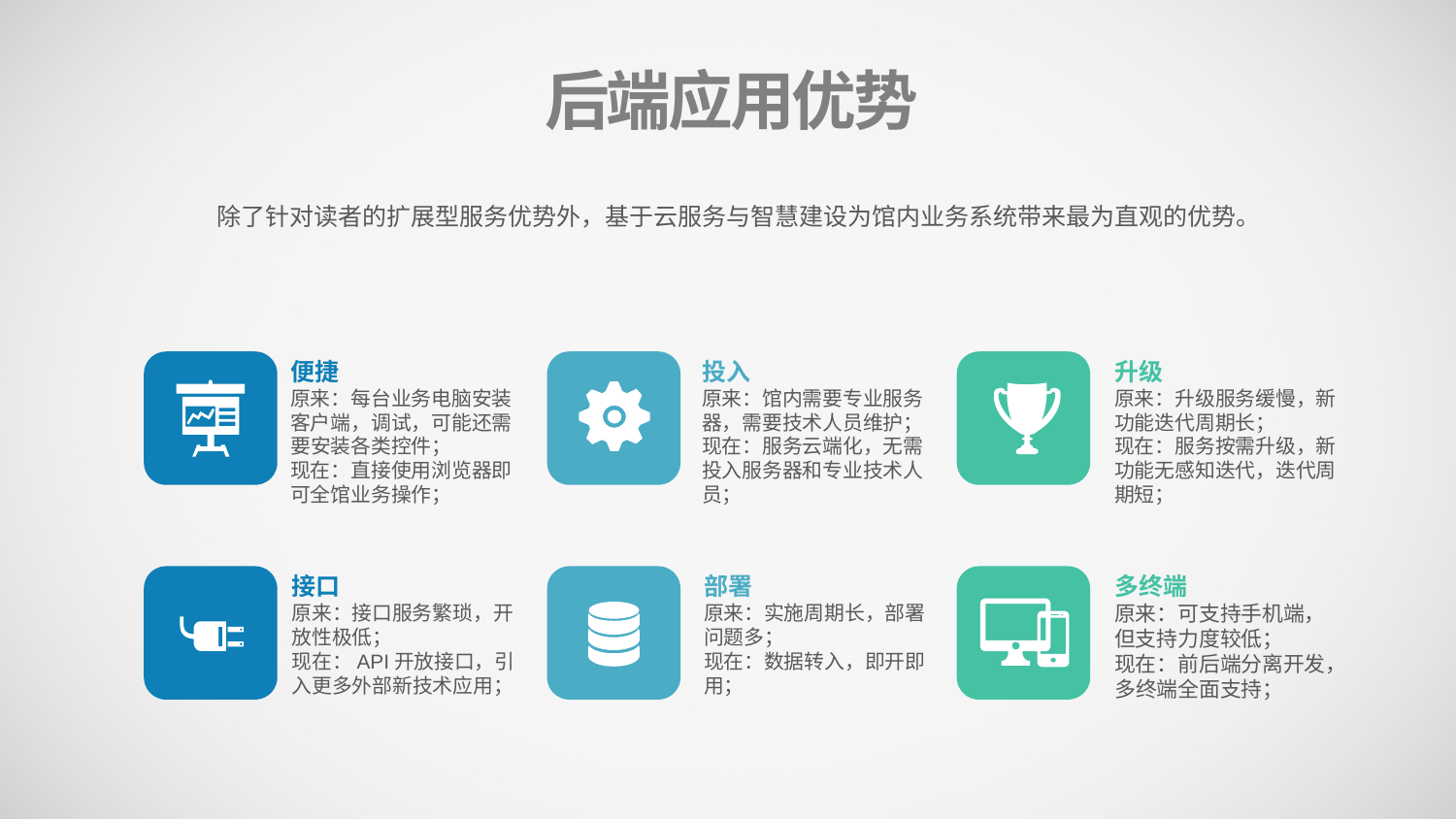

后端应用优势
除了针对读者的扩展型服务优势外，基于云服务与智慧建设为馆内业务系统带来最为直观的优势。
便捷
原来：每台业务电脑安装客户端，调试，可能还需要安装各类控件；
现在：直接使用浏览器即可全馆业务操作；
投入
原来：馆内需要专业服务器，需要技术人员维护；
现在：服务云端化，无需投入服务器和专业技术人员；
升级
原来：升级服务缓慢，新功能迭代周期长；
现在：服务按需升级，新功能无感知迭代，迭代周期短；

接口
原来：接口服务繁琐，开放性极低；
现在：API开放接口，引入更多外部新技术应用；
部署
原来：实施周期长，部署问题多；
现在：数据转入，即开即用；
多终端
原来：可支持手机端，但支持力度较低；
现在：前后端分离开发，多终端全面支持；